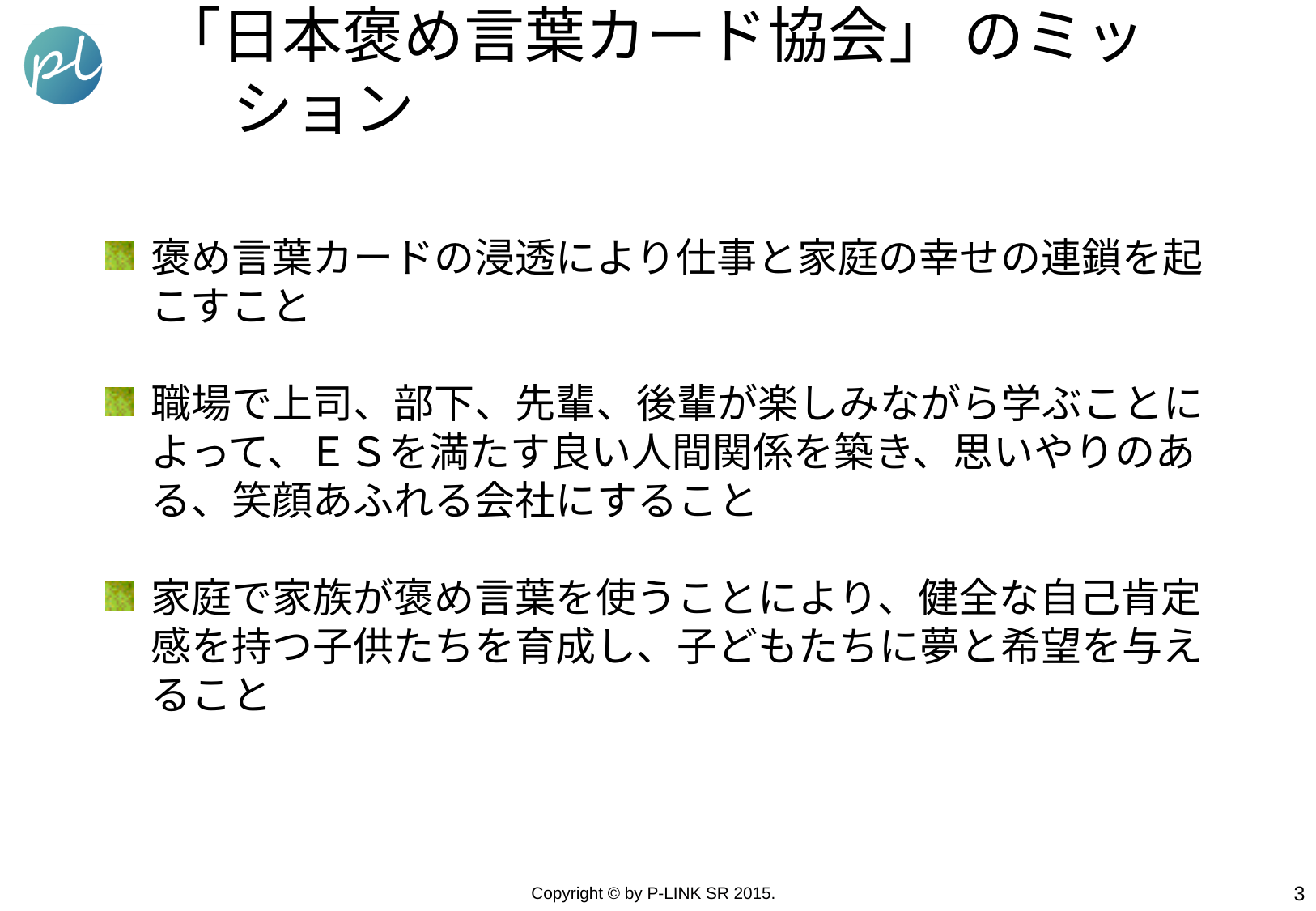

# 「日本褒め言葉カード協会」 のミッション
褒め言葉カードの浸透により仕事と家庭の幸せの連鎖を起こすこと

職場で上司、部下、先輩、後輩が楽しみながら学ぶことによって、ＥＳを満たす良い人間関係を築き、思いやりのある、笑顔あふれる会社にすること

家庭で家族が褒め言葉を使うことにより、健全な自己肯定感を持つ子供たちを育成し、子どもたちに夢と希望を与えること

3